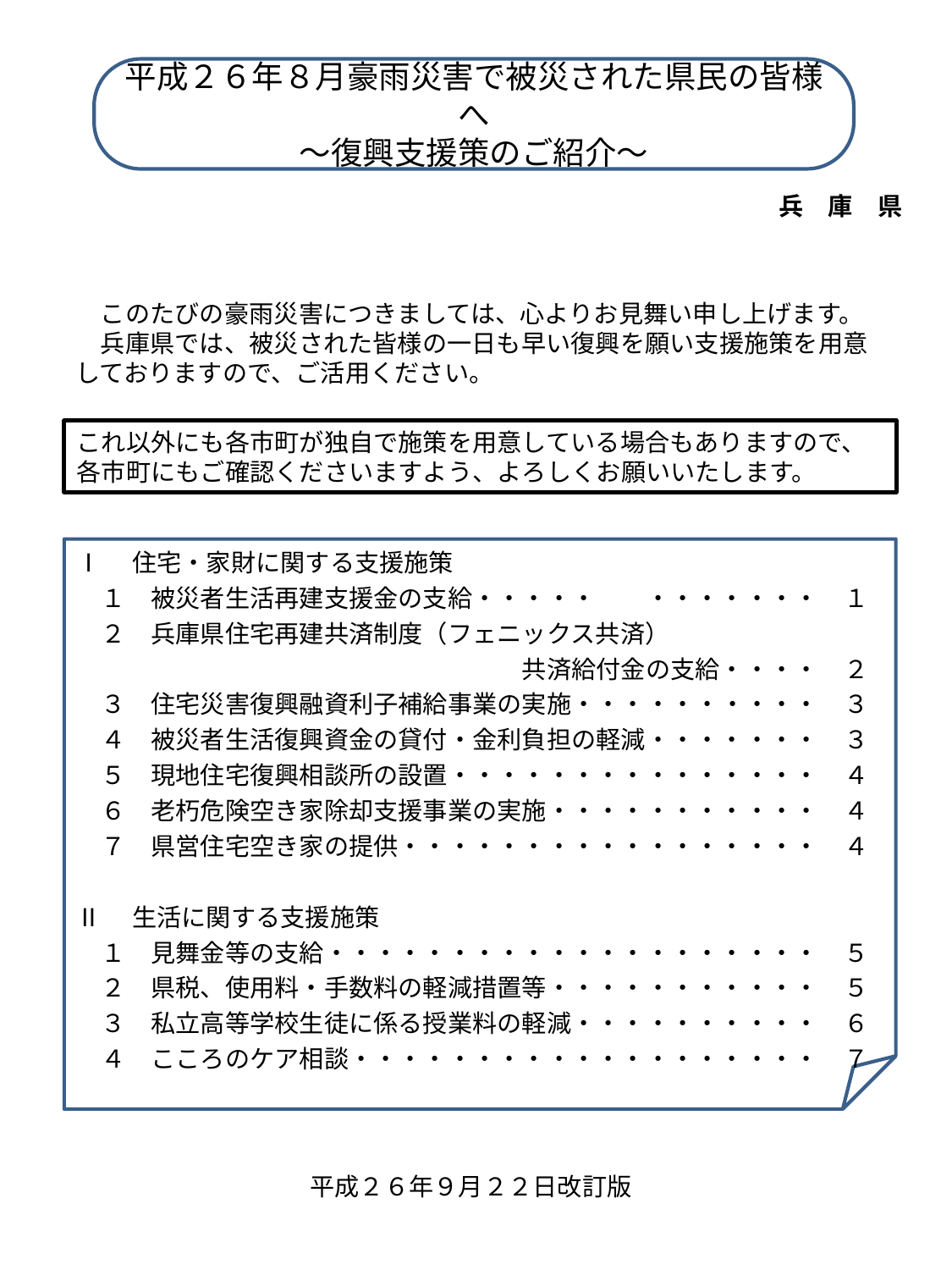

平成２６年８月豪雨災害で被災された県民の皆様へ
～復興支援策のご紹介～
兵　庫　県
　このたびの豪雨災害につきましては、心よりお見舞い申し上げます。
　兵庫県では、被災された皆様の一日も早い復興を願い支援施策を用意しておりますので、ご活用ください。
これ以外にも各市町が独自で施策を用意している場合もありますので、各市町にもご確認くださいますよう、よろしくお願いいたします。

Ⅰ　住宅・家財に関する支援施策
　１　被災者生活再建支援金の支給・・・・・　　・・・・・・・　１
　２　兵庫県住宅再建共済制度（フェニックス共済）
　　　　　　　　　　　　　　　　　　共済給付金の支給・・・・　２
　３　住宅災害復興融資利子補給事業の実施・・・・・・・・・・　３
　４　被災者生活復興資金の貸付・金利負担の軽減・・・・・・・　３
　５　現地住宅復興相談所の設置・・・・・・・・・・・・・・・　４
　６　老朽危険空き家除却支援事業の実施・・・・・・・・・・・　４
　７　県営住宅空き家の提供・・・・・・・・・・・・・・・・・　４

Ⅱ　生活に関する支援施策
　１　見舞金等の支給・・・・・・・・・・・・・・・・・・・・　５
　２　県税、使用料・手数料の軽減措置等・・・・・・・・・・・　５
　３　私立高等学校生徒に係る授業料の軽減・・・・・・・・・・　６
　４　こころのケア相談・・・・・・・・・・・・・・・・・・・　７
平成２６年９月２２日改訂版